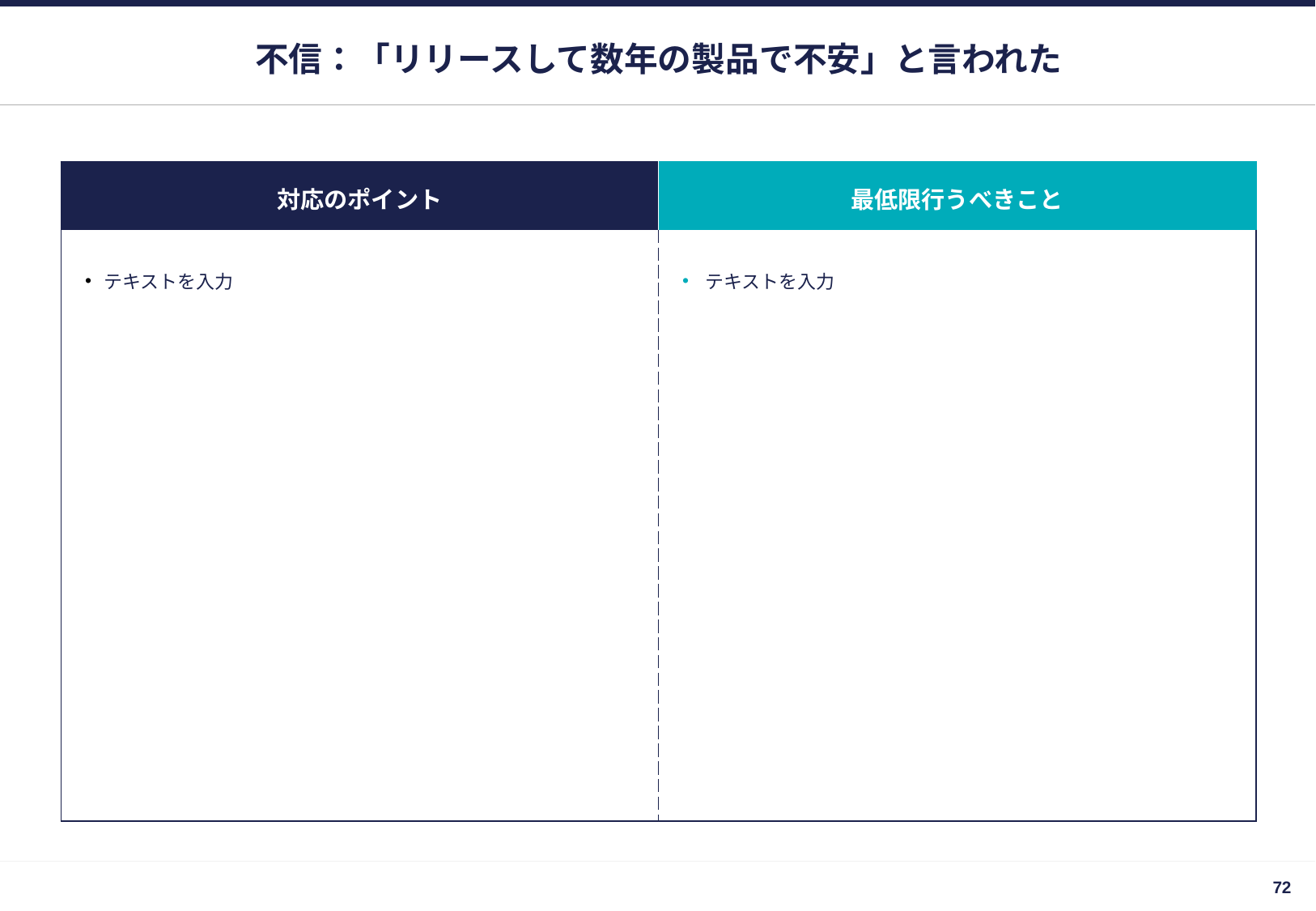

# 不信：「リリースして数年の製品で不安」と言われた
| 対応のポイント | 最低限行うべきこと |
| --- | --- |
| テキストを入力 | テキストを入力 |
72